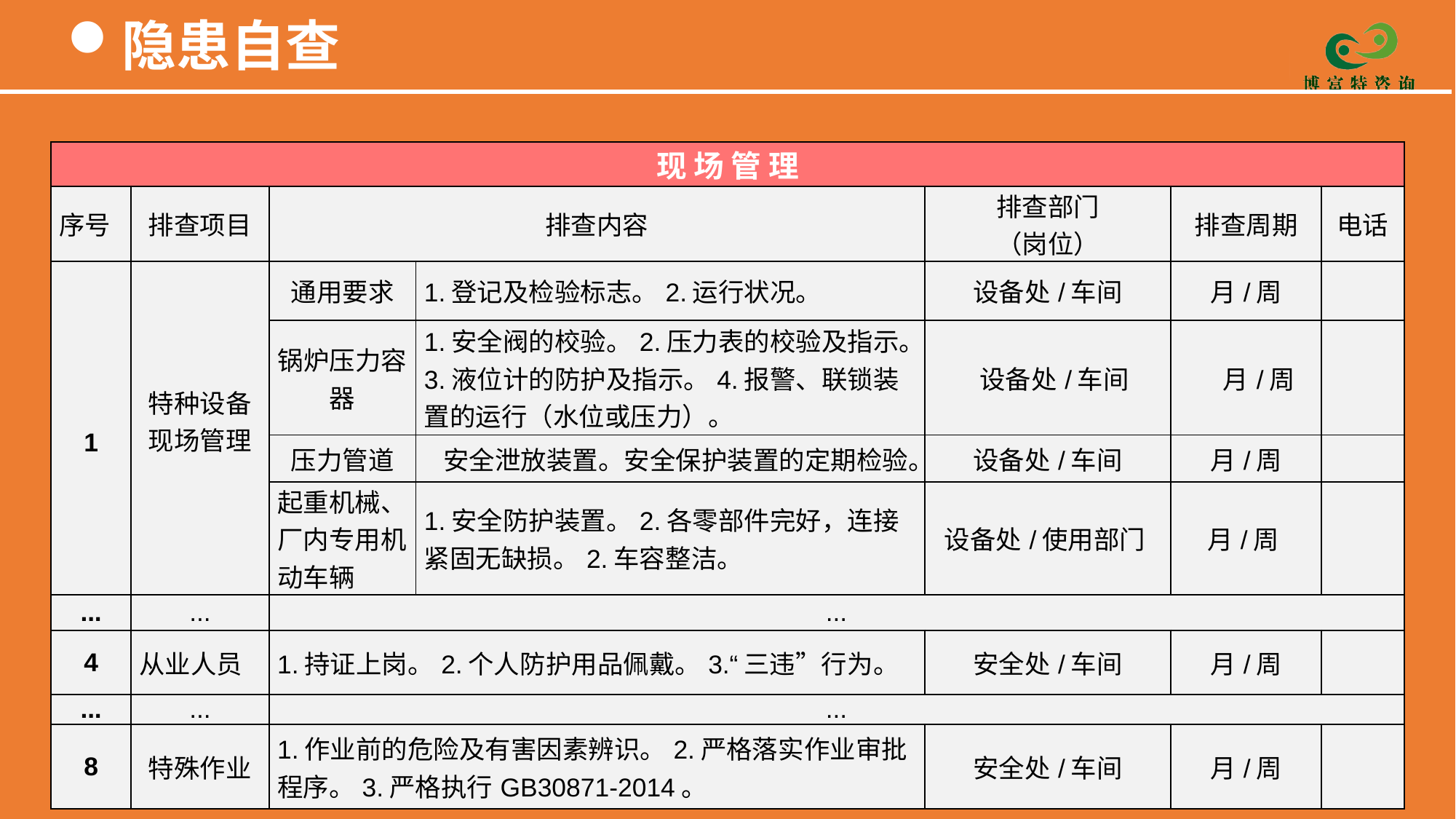

隐患自查
| 现 场 管 理 |  |  |  |  |  |  |
| --- | --- | --- | --- | --- | --- | --- |
| 序号 | 排查项目 | 排查内容 |  | 排查部门 （岗位） | 排查周期 | 电话 |
| 1 | 特种设备现场管理 | 通用要求 | 1.登记及检验标志。2.运行状况。 | 设备处/车间 | 月/周 |  |
|  |  | 锅炉压力容器 | 1.安全阀的校验。2.压力表的校验及指示。3.液位计的防护及指示。4.报警、联锁装置的运行（水位或压力）。 | 设备处/车间 | 月/周 |  |
|  |  | 压力管道 | 安全泄放装置。安全保护装置的定期检验。 | 设备处/车间 | 月/周 |  |
|  |  | 起重机械、厂内专用机动车辆 | 1.安全防护装置。2.各零部件完好，连接紧固无缺损。2.车容整洁。 | 设备处/使用部门 | 月/周 |  |
| ... | ... | ... |  |  |  |  |
| 4 | 从业人员 | 1.持证上岗。2.个人防护用品佩戴。3.“三违”行为。 |  | 安全处/车间 | 月/周 |  |
| ... | ... | ... |  |  |  |  |
| 8 | 特殊作业 | 1.作业前的危险及有害因素辨识。2.严格落实作业审批程序。3.严格执行GB30871-2014。 |  | 安全处/车间 | 月/周 |  |